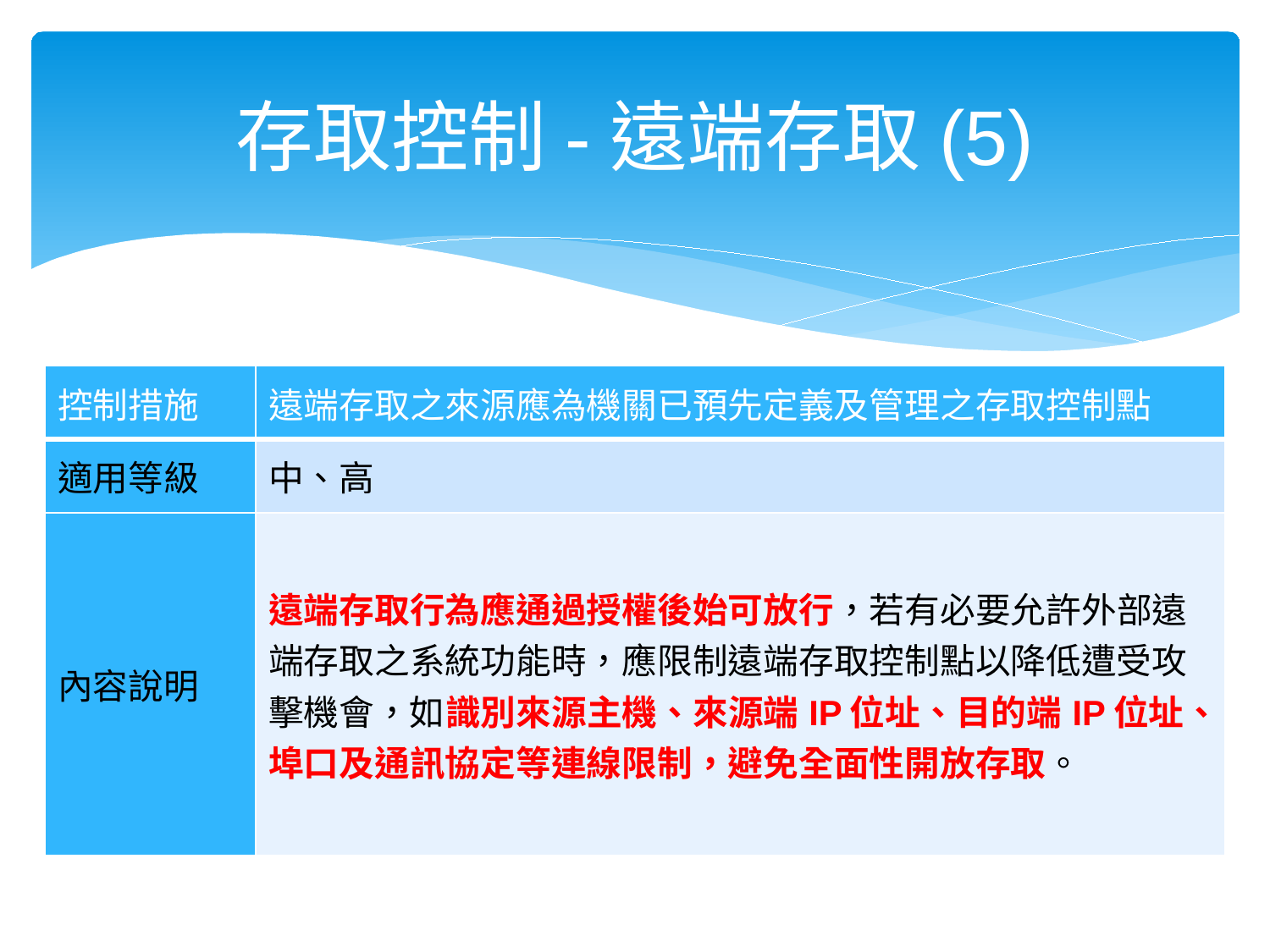

# 存取控制-遠端存取(5)
| 控制措施 | 遠端存取之來源應為機關已預先定義及管理之存取控制點 |
| --- | --- |
| 適用等級 | 中、高 |
| 內容說明 | 遠端存取行為應通過授權後始可放行，若有必要允許外部遠端存取之系統功能時，應限制遠端存取控制點以降低遭受攻擊機會，如識別來源主機、來源端IP位址、目的端IP位址、埠口及通訊協定等連線限制，避免全面性開放存取。 |